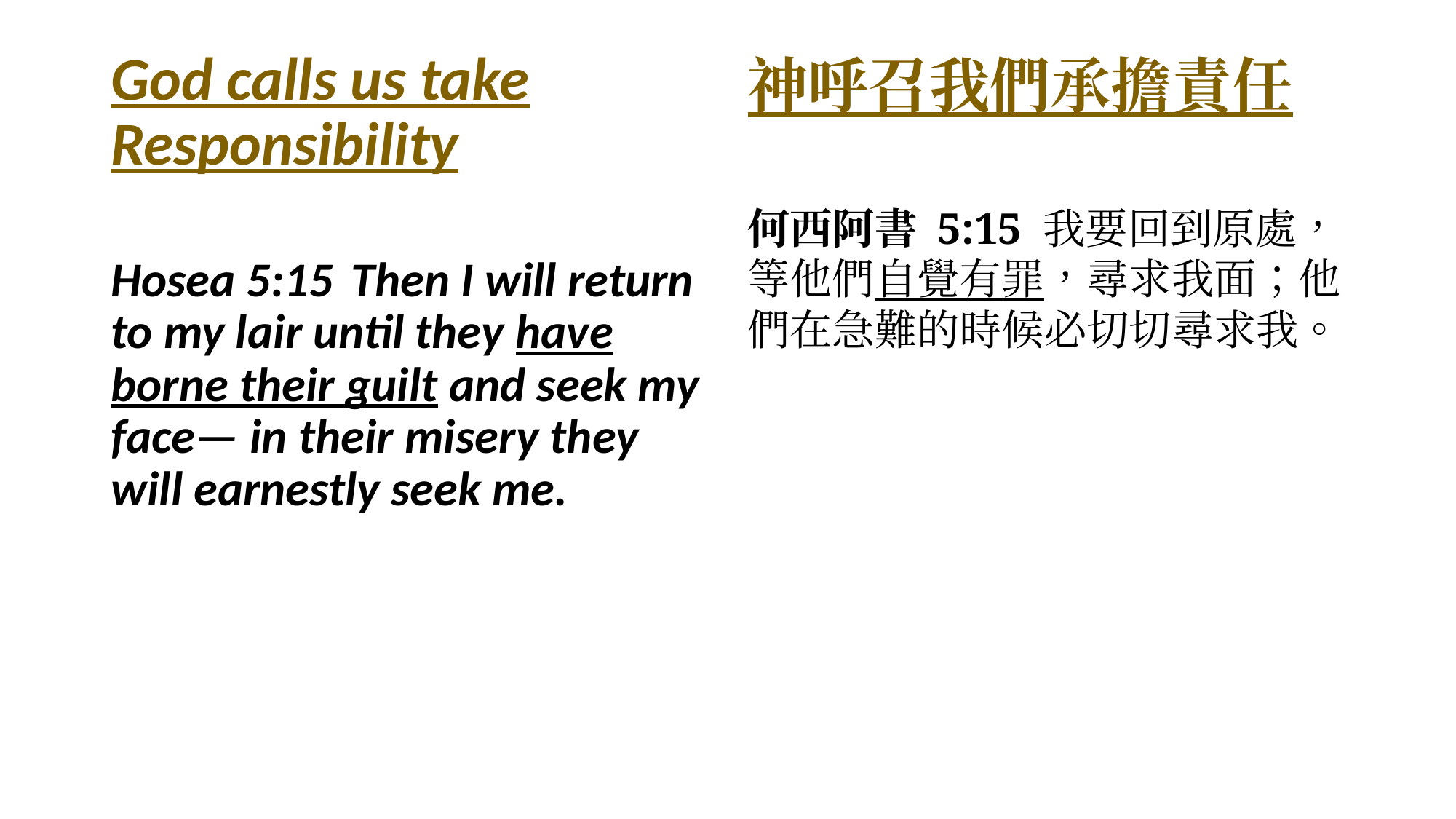

God calls us take Responsibility

Hosea 5:15  Then I will return to my lair until they have borne their guilt and seek my face— in their misery they will earnestly seek me.

神呼召我們承擔責任

何西阿書 5:15 我要回到原處，等他們自覺有罪，尋求我面；他們在急難的時候必切切尋求我。